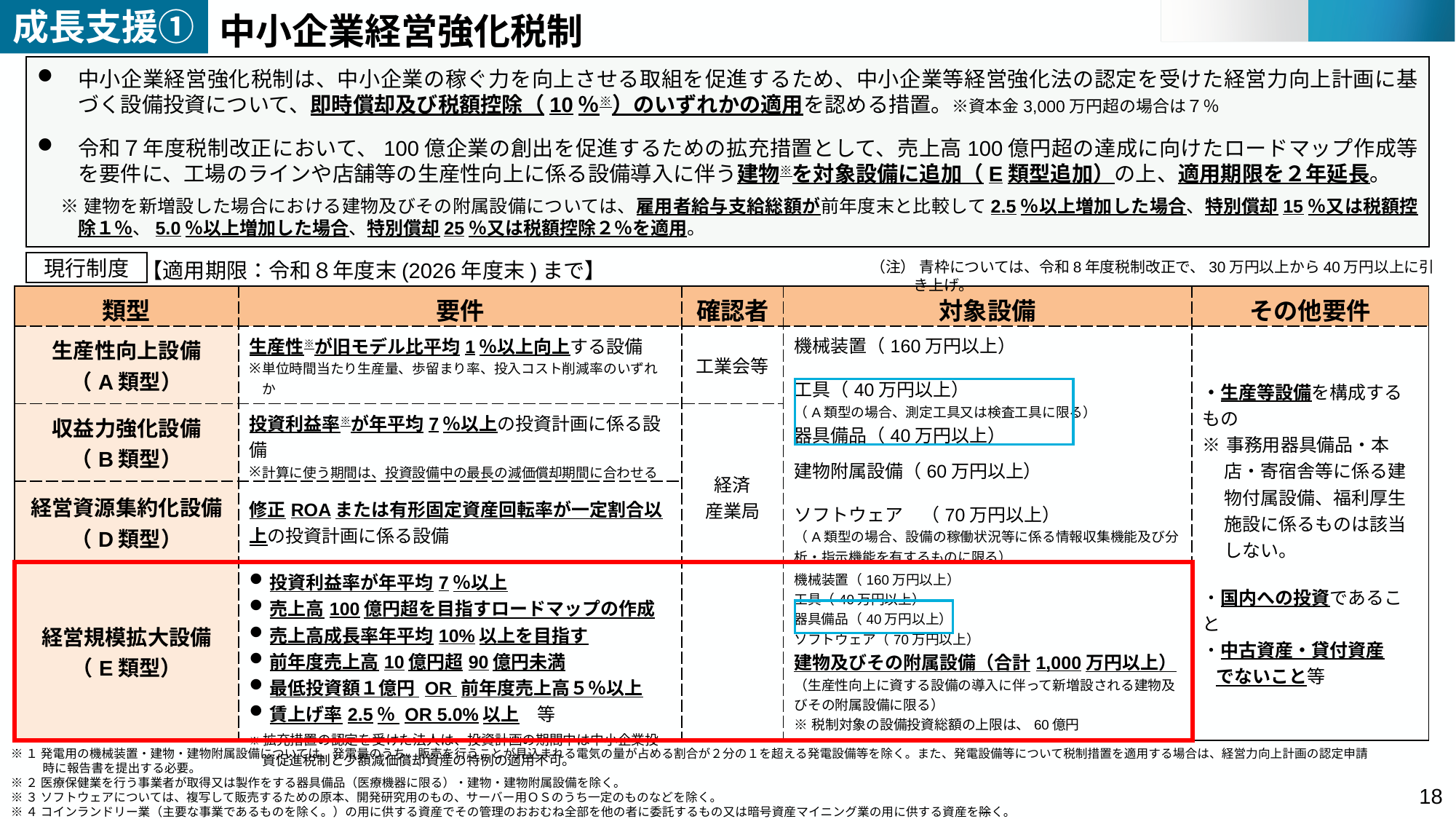

成長支援①
# 中小企業経営強化税制
中小企業経営強化税制は、中小企業の稼ぐ力を向上させる取組を促進するため、中小企業等経営強化法の認定を受けた経営力向上計画に基づく設備投資について、即時償却及び税額控除（10％※）のいずれかの適用を認める措置。※資本金3,000万円超の場合は７％
令和７年度税制改正において、100億企業の創出を促進するための拡充措置として、売上高100億円超の達成に向けたロードマップ作成等を要件に、工場のラインや店舗等の生産性向上に係る設備導入に伴う建物※を対象設備に追加（E類型追加）の上、適用期限を２年延長。
※建物を新増設した場合における建物及びその附属設備については、雇用者給与支給総額が前年度末と比較して2.5％以上増加した場合、特別償却15％又は税額控除１％、5.0％以上増加した場合、特別償却25％又は税額控除２％を適用。
（注） 青枠については、令和8年度税制改正で、30万円以上から40万円以上に引き上げ。
現行制度
【適用期限：令和８年度末(2026年度末)まで】
| 類型 | 要件 | 確認者 | 対象設備 | その他要件 |
| --- | --- | --- | --- | --- |
| 生産性向上設備 （A類型） | 生産性※が旧モデル比平均1％以上向上する設備 単位時間当たり生産量、歩留まり率、投入コスト削減率のいずれか | 工業会等 | 機械装置（160万円以上） 工具（40万円以上） （A類型の場合、測定工具又は検査工具に限る） 器具備品（40万円以上） 建物附属設備（60万円以上） ソフトウェア　（70万円以上） （A類型の場合、設備の稼働状況等に係る情報収集機能及び分析・指示機能を有するものに限る） | ・生産等設備を構成するもの ※事務用器具備品・本店・寄宿舎等に係る建物付属設備、福利厚生施設に係るものは該当しない。 ・国内への投資であること ・中古資産・貸付資産 でないこと等 |
| 収益力強化設備 （B類型） | 投資利益率※が年平均7％以上の投資計画に係る設備 計算に使う期間は、投資設備中の最長の減価償却期間に合わせる | 経済 産業局 |  |  |
| 経営資源集約化設備 （D類型） | 修正ROAまたは有形固定資産回転率が一定割合以上の投資計画に係る設備 |  |  |  |
| 経営規模拡大設備 （E類型） | 投資利益率が年平均7％以上 売上高100億円超を目指すロードマップの作成 売上高成長率年平均10%以上を目指す 前年度売上高10億円超90億円未満 最低投資額１億円 OR 前年度売上高５％以上 賃上げ率2.5％ OR 5.0%以上　等 ※拡充措置の認定を受けた法人は、投資計画の期間中は中小企業投資促進税制と少額減価償却資産の特例の適用不可。 |  | 機械装置（160万円以上） 工具（40万円以上） 器具備品（40万円以上） ソフトウェア（70万円以上） 建物及びその附属設備（合計1,000万円以上） （生産性向上に資する設備の導入に伴って新増設される建物及びその附属設備に限る） ※税制対象の設備投資総額の上限は、60億円 |  |

※１ 発電用の機械装置・建物・建物附属設備については、発電量のうち、販売を行うことが見込まれる電気の量が占める割合が２分の１を超える発電設備等を除く。また、発電設備等について税制措置を適用する場合は、経営力向上計画の認定申請時に報告書を提出する必要。
※２ 医療保健業を行う事業者が取得又は製作をする器具備品（医療機器に限る）・建物・建物附属設備を除く。
※３ ソフトウェアについては、複写して販売するための原本、開発研究用のもの、サーバー用ＯＳのうち一定のものなどを除く。
※４ コインランドリー業（主要な事業であるものを除く。）の用に供する資産でその管理のおおむね全部を他の者に委託するもの又は暗号資産マイニング業の用に供する資産を除く。
18